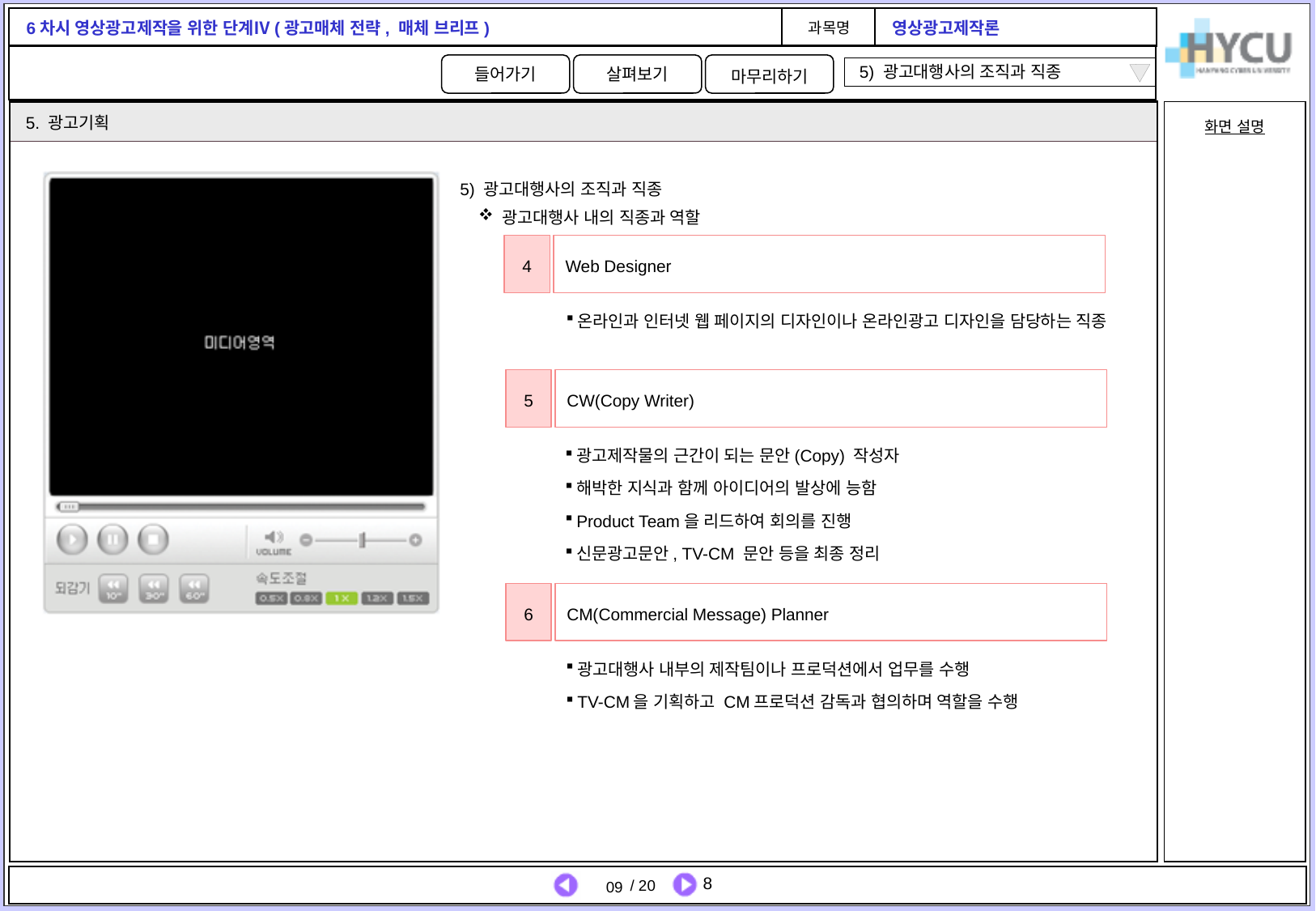

5) 광고대행사의 조직과 직종
5. 광고기획
5) 광고대행사의 조직과 직종
광고대행사 내의 직종과 역할
4
Web Designer
온라인과 인터넷 웹 페이지의 디자인이나 온라인광고 디자인을 담당하는 직종
5
CW(Copy Writer)
광고제작물의 근간이 되는 문안(Copy) 작성자
해박한 지식과 함께 아이디어의 발상에 능함
Product Team을 리드하여 회의를 진행
신문광고문안, TV-CM 문안 등을 최종 정리
6
CM(Commercial Message) Planner
광고대행사 내부의 제작팀이나 프로덕션에서 업무를 수행
TV-CM을 기획하고 CM프로덕션 감독과 협의하며 역할을 수행
09